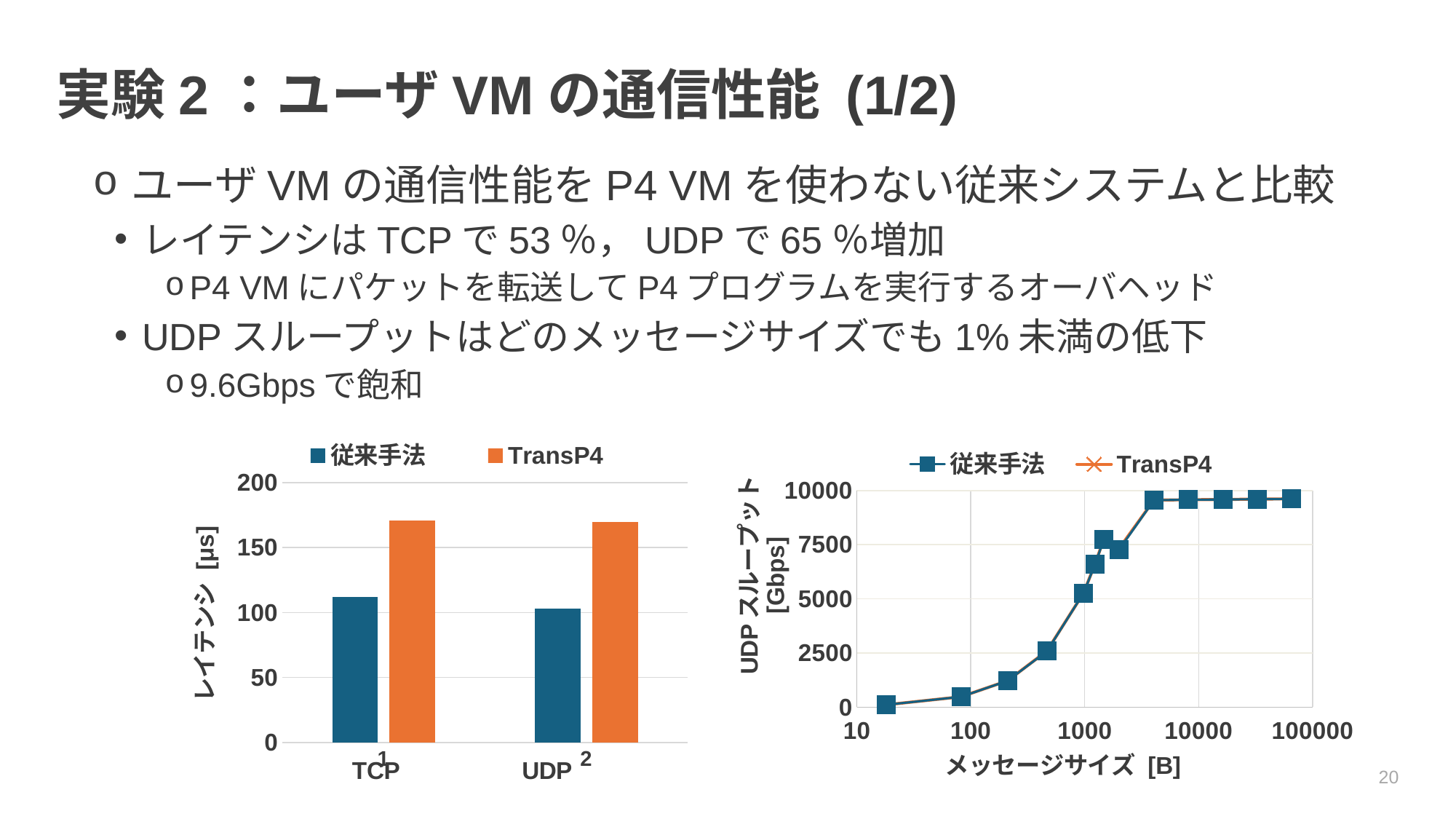

# 実験2：ユーザVMの通信性能 (1/2)
ユーザVMの通信性能をP4 VMを使わない従来システムと比較
レイテンシはTCPで53％，UDPで65％増加
P4 VMにパケットを転送してP4プログラムを実行するオーバヘッド
UDPスループットはどのメッセージサイズでも1%未満の低下
9.6Gbpsで飽和

### Chart

| Category |  |  |
|---|---|---|

### Chart

| Category |  |  |
|---|---|---|
20